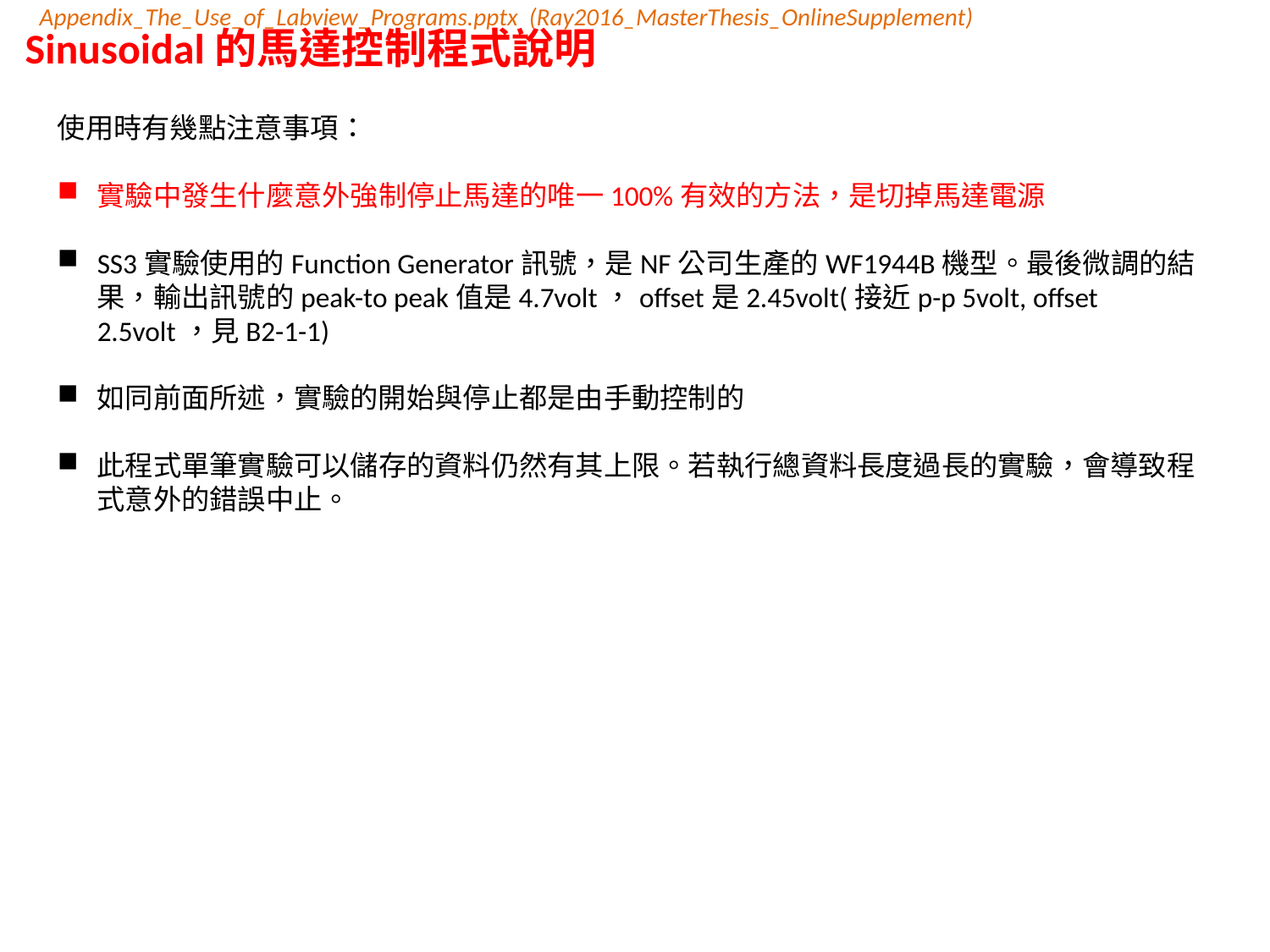

Appendix_The_Use_of_Labview_Programs.pptx  (Ray2016_MasterThesis_OnlineSupplement)
Sinusoidal的馬達控制程式說明
使用時有幾點注意事項：

實驗中發生什麼意外強制停止馬達的唯一100%有效的方法，是切掉馬達電源

SS3實驗使用的Function Generator訊號，是NF公司生產的WF1944B機型。最後微調的結果，輸出訊號的peak-to peak值是4.7volt，offset是2.45volt(接近p-p 5volt, offset 2.5volt，見B2-1-1)

如同前面所述，實驗的開始與停止都是由手動控制的

此程式單筆實驗可以儲存的資料仍然有其上限。若執行總資料長度過長的實驗，會導致程式意外的錯誤中止。